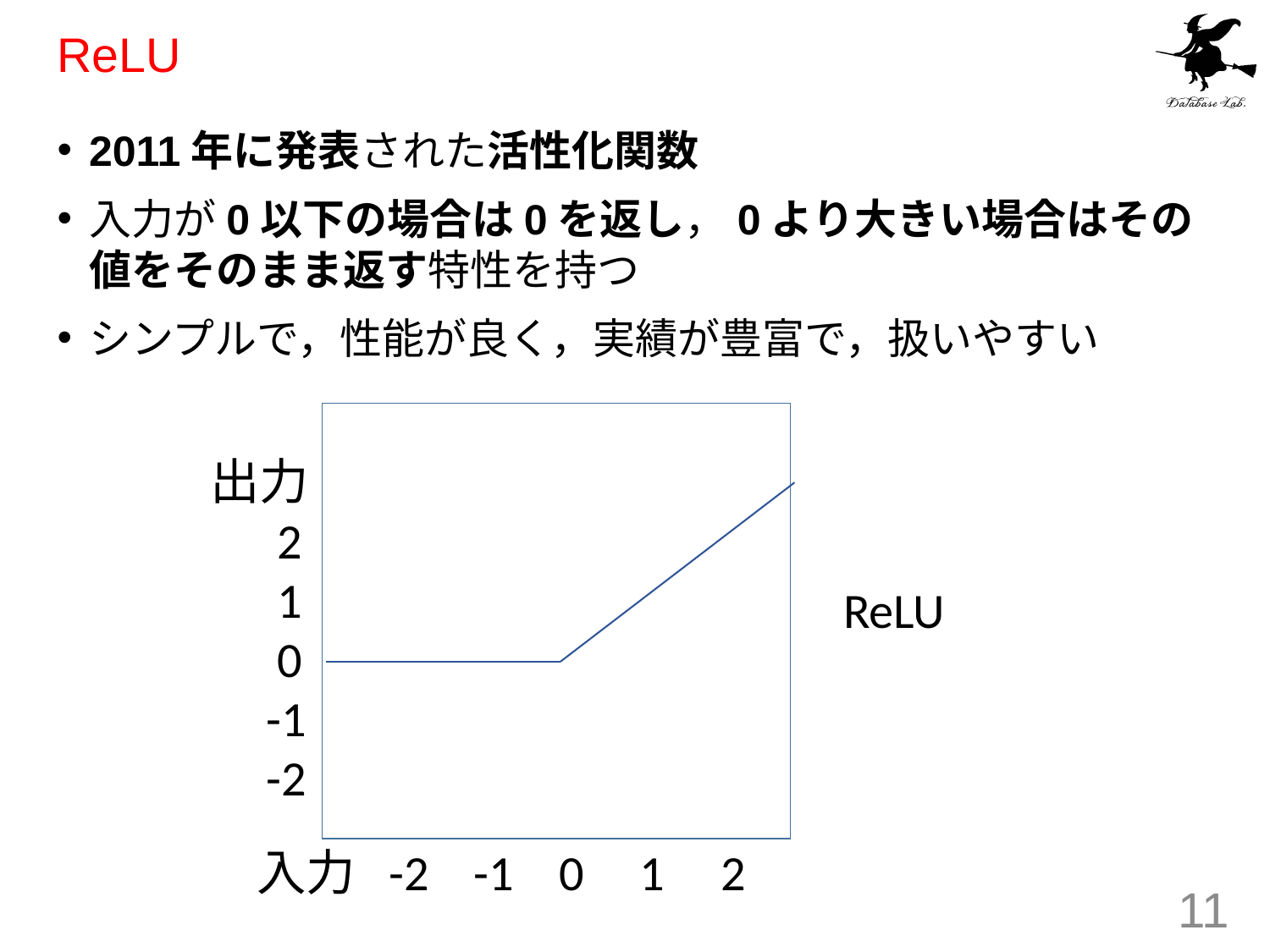

# ReLU
2011年に発表された活性化関数
入力が0以下の場合は0を返し，0より大きい場合はその値をそのまま返す特性を持つ
シンプルで，性能が良く，実績が豊富で，扱いやすい

出力
      2
      1
      0
     -1
     -2
ReLU

入力  -2    -1    0     1     2
11